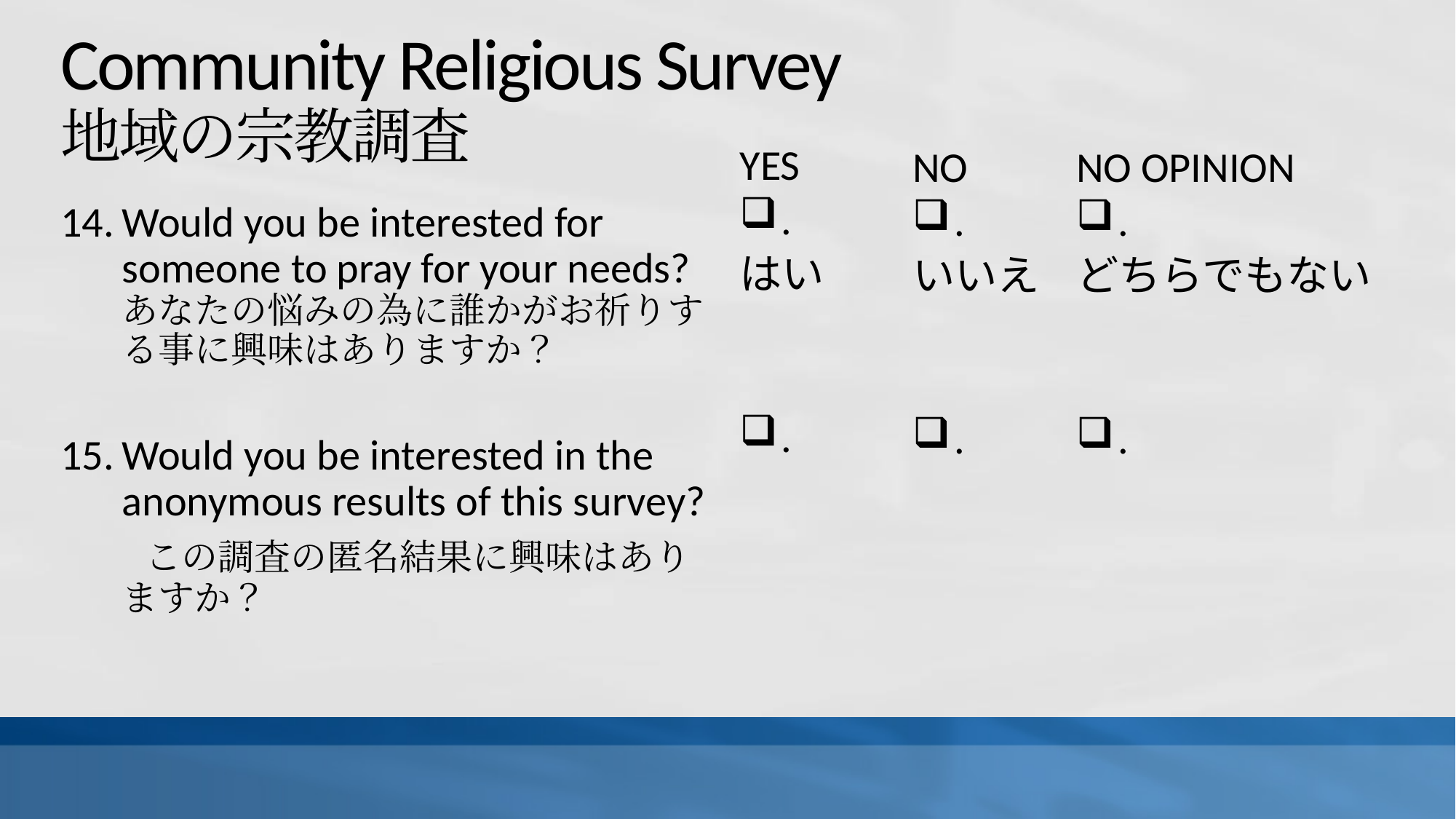

# Community Religious Survey 地域の宗教調査
YES
.
はい

.

NO
.
いいえ

.

NO OPINION
.
どちらでもない

.

Would you be interested for someone to pray for your needs?あなたの悩みの為に誰かがお祈りする事に興味はありますか？

Would you be interested in the anonymous results of this survey?
　　この調査の匿名結果に興味はありますか？